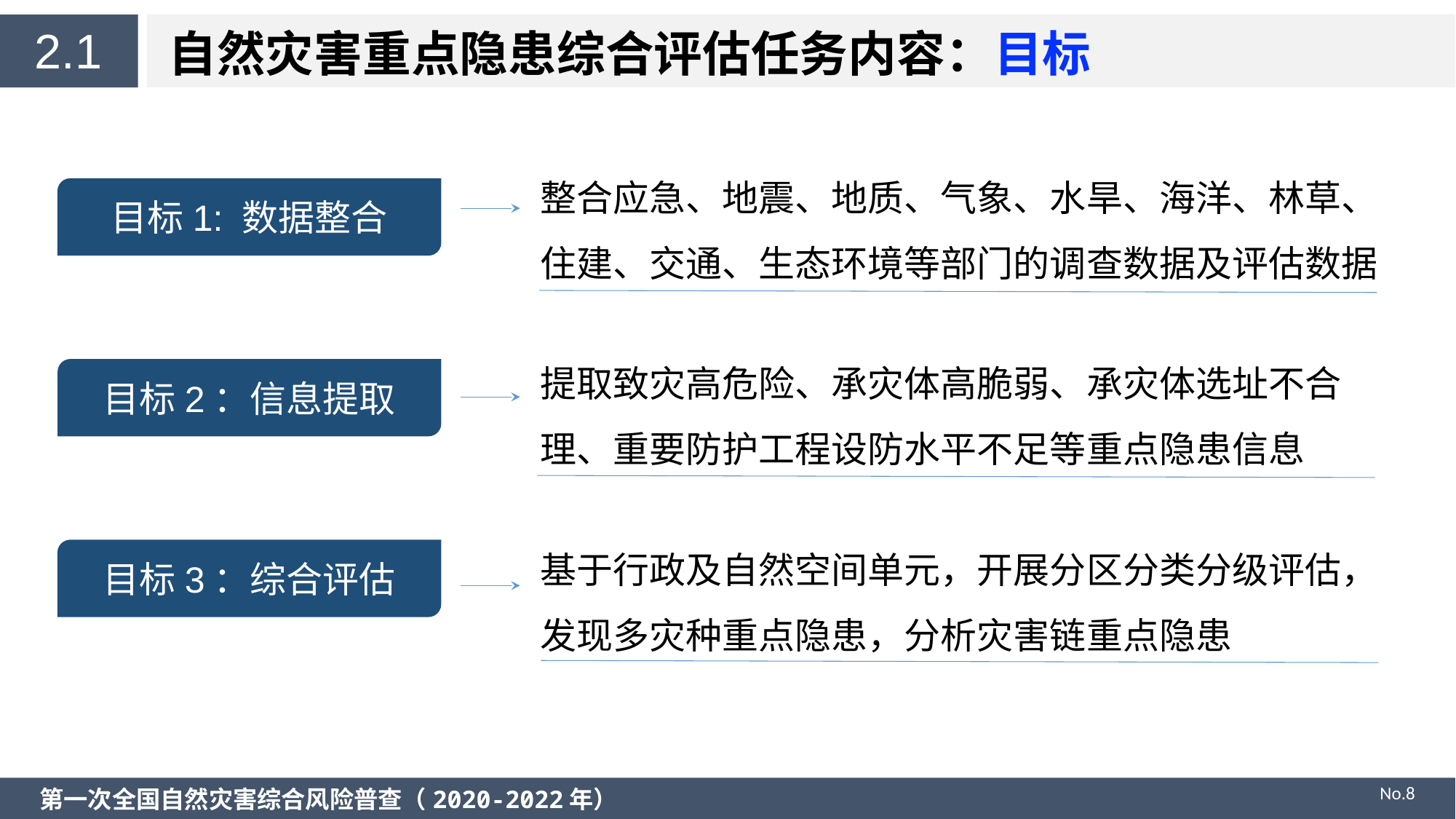

2.1
自然灾害重点隐患综合评估任务内容：目标
整合应急、地震、地质、气象、水旱、海洋、林草、住建、交通、生态环境等部门的调查数据及评估数据
目标1: 数据整合
提取致灾高危险、承灾体高脆弱、承灾体选址不合理、重要防护工程设防水平不足等重点隐患信息
目标2：信息提取
基于行政及自然空间单元，开展分区分类分级评估，发现多灾种重点隐患，分析灾害链重点隐患
目标3：综合评估
No.8